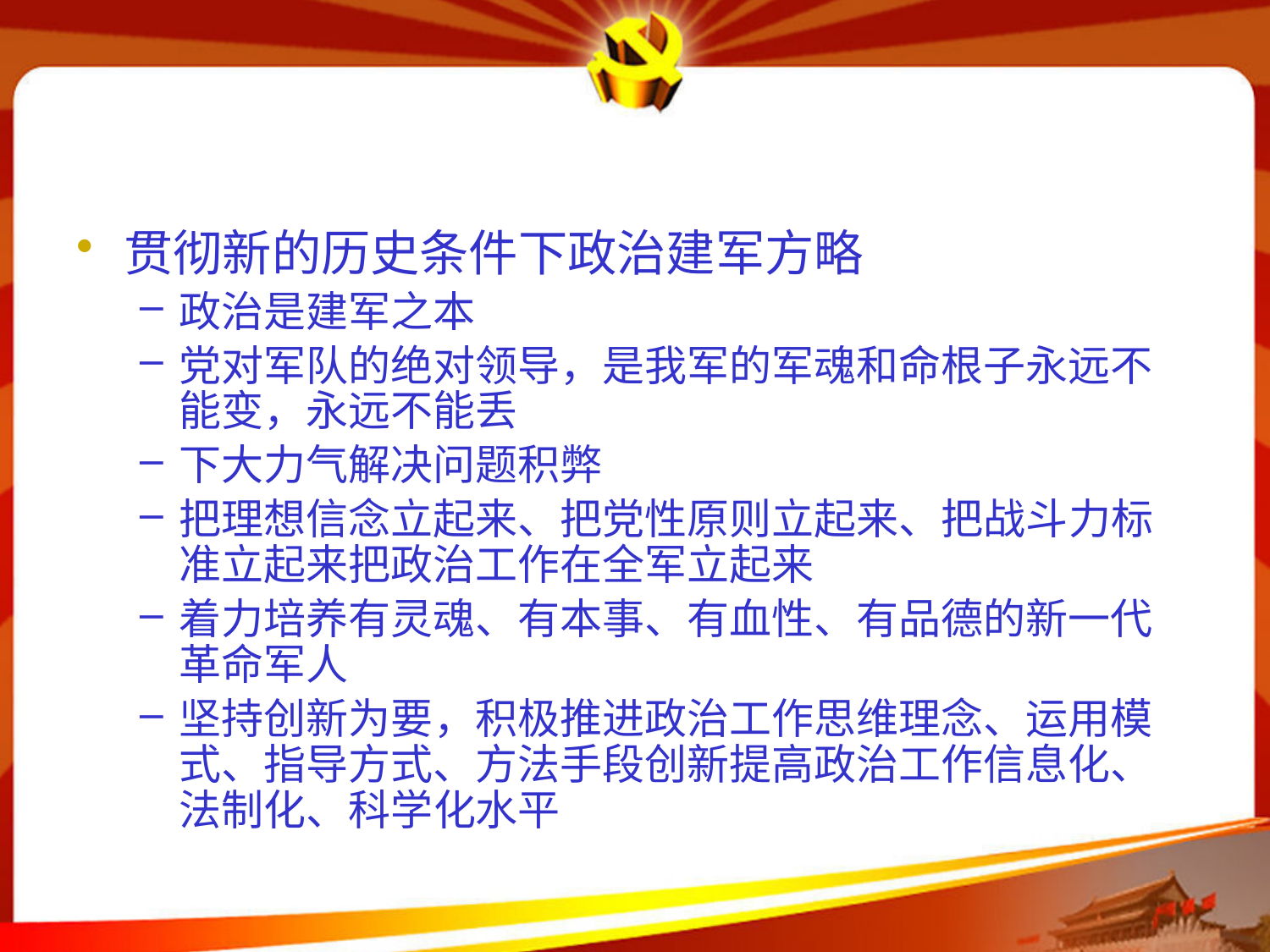

#
贯彻新的历史条件下政治建军方略
政治是建军之本
党对军队的绝对领导，是我军的军魂和命根子永远不能变，永远不能丢
下大力气解决问题积弊
把理想信念立起来、把党性原则立起来、把战斗力标准立起来把政治工作在全军立起来
着力培养有灵魂、有本事、有血性、有品德的新一代革命军人
坚持创新为要，积极推进政治工作思维理念、运用模式、指导方式、方法手段创新提高政治工作信息化、法制化、科学化水平